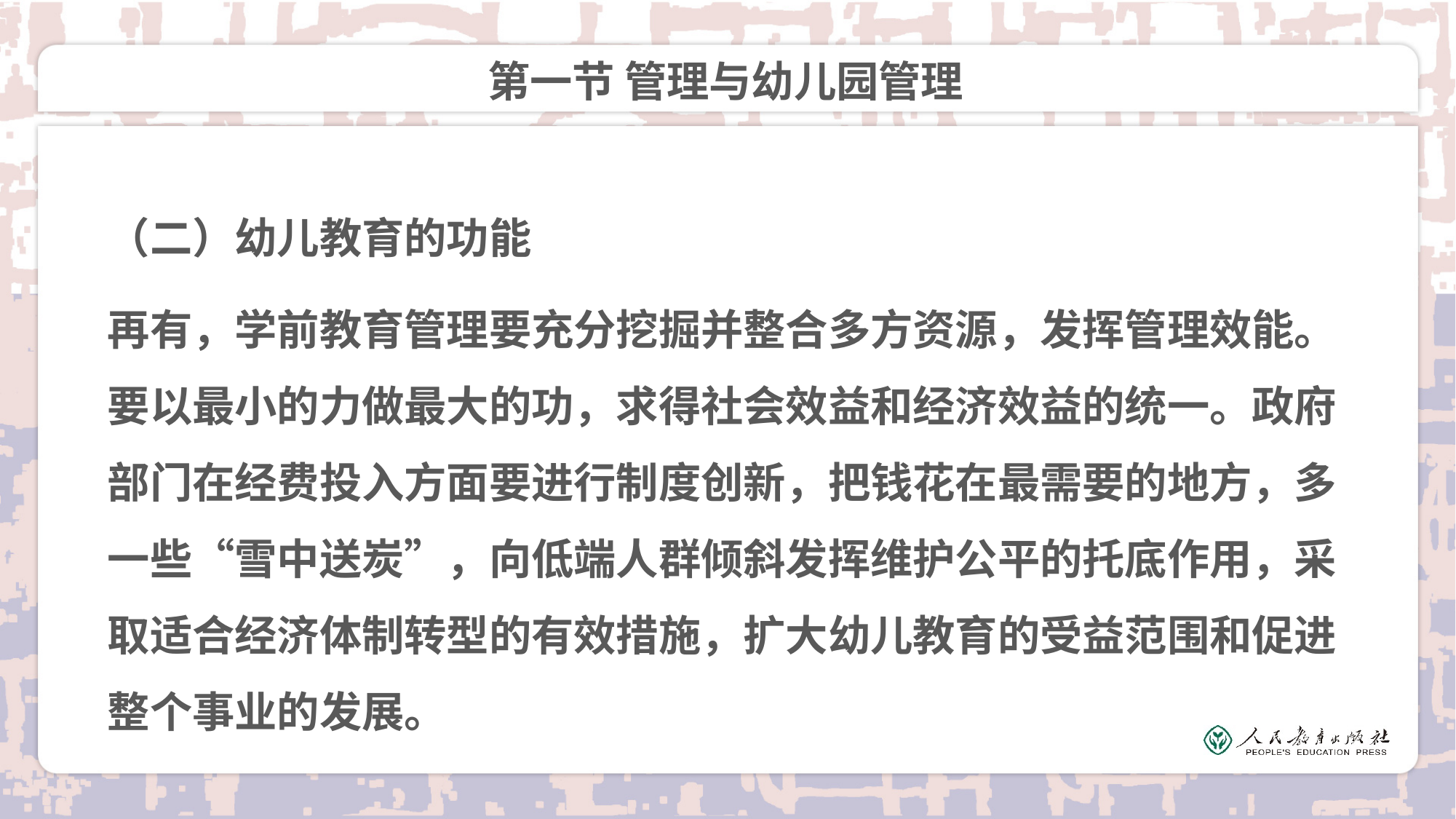

# 第一节 管理与幼儿园管理
（二）幼儿教育的功能
再有，学前教育管理要充分挖掘并整合多方资源，发挥管理效能。要以最小的力做最大的功，求得社会效益和经济效益的统一。政府部门在经费投入方面要进行制度创新，把钱花在最需要的地方，多一些“雪中送炭”，向低端人群倾斜发挥维护公平的托底作用，采取适合经济体制转型的有效措施，扩大幼儿教育的受益范围和促进整个事业的发展。